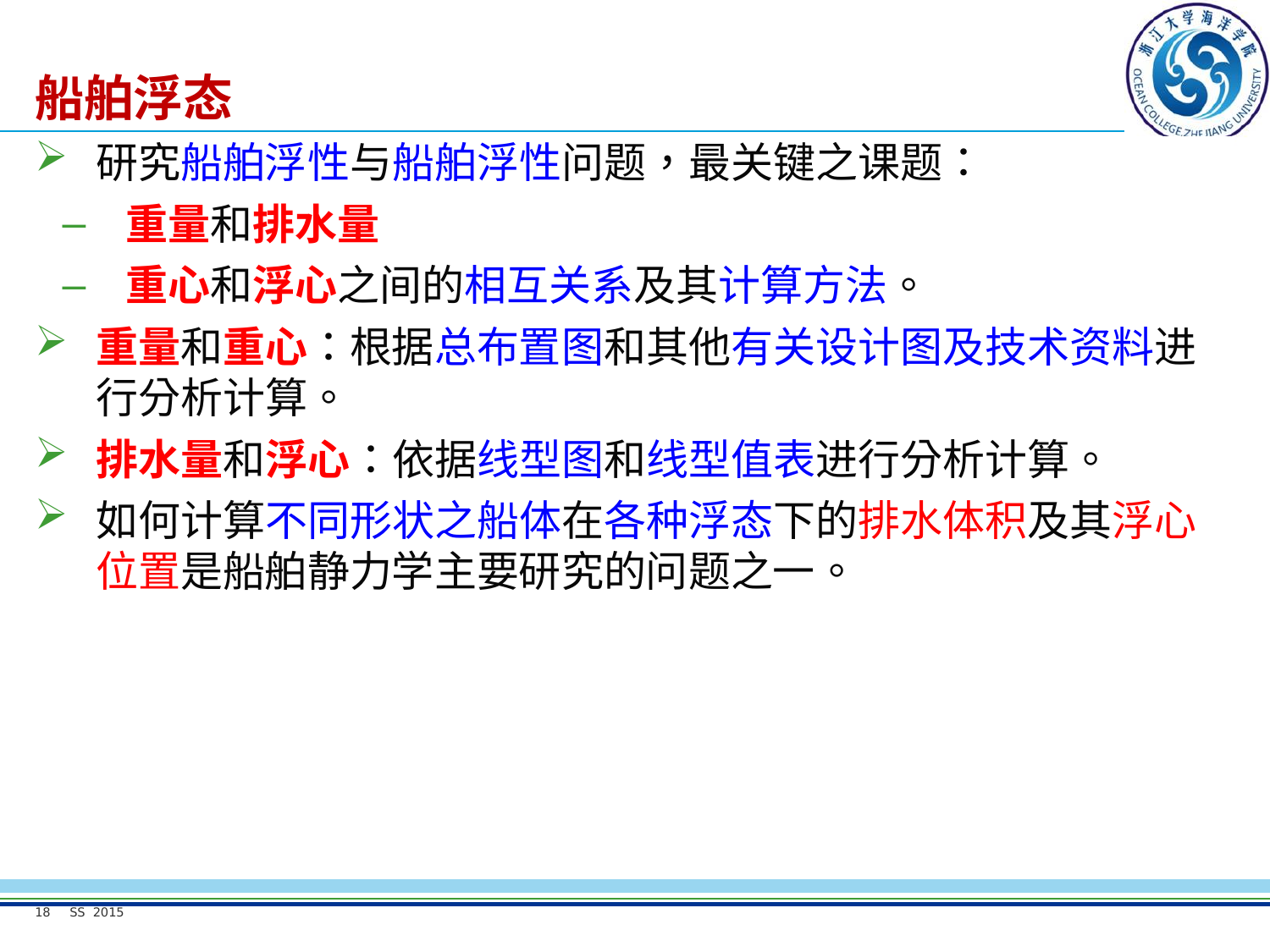

# 船舶浮态
研究船舶浮性与船舶浮性问题，最关键之课题：
重量和排水量
重心和浮心之间的相互关系及其计算方法。
重量和重心：根据总布置图和其他有关设计图及技术资料进行分析计算。
排水量和浮心：依据线型图和线型值表进行分析计算。
如何计算不同形状之船体在各种浮态下的排水体积及其浮心位置是船舶静力学主要研究的问题之一。

18